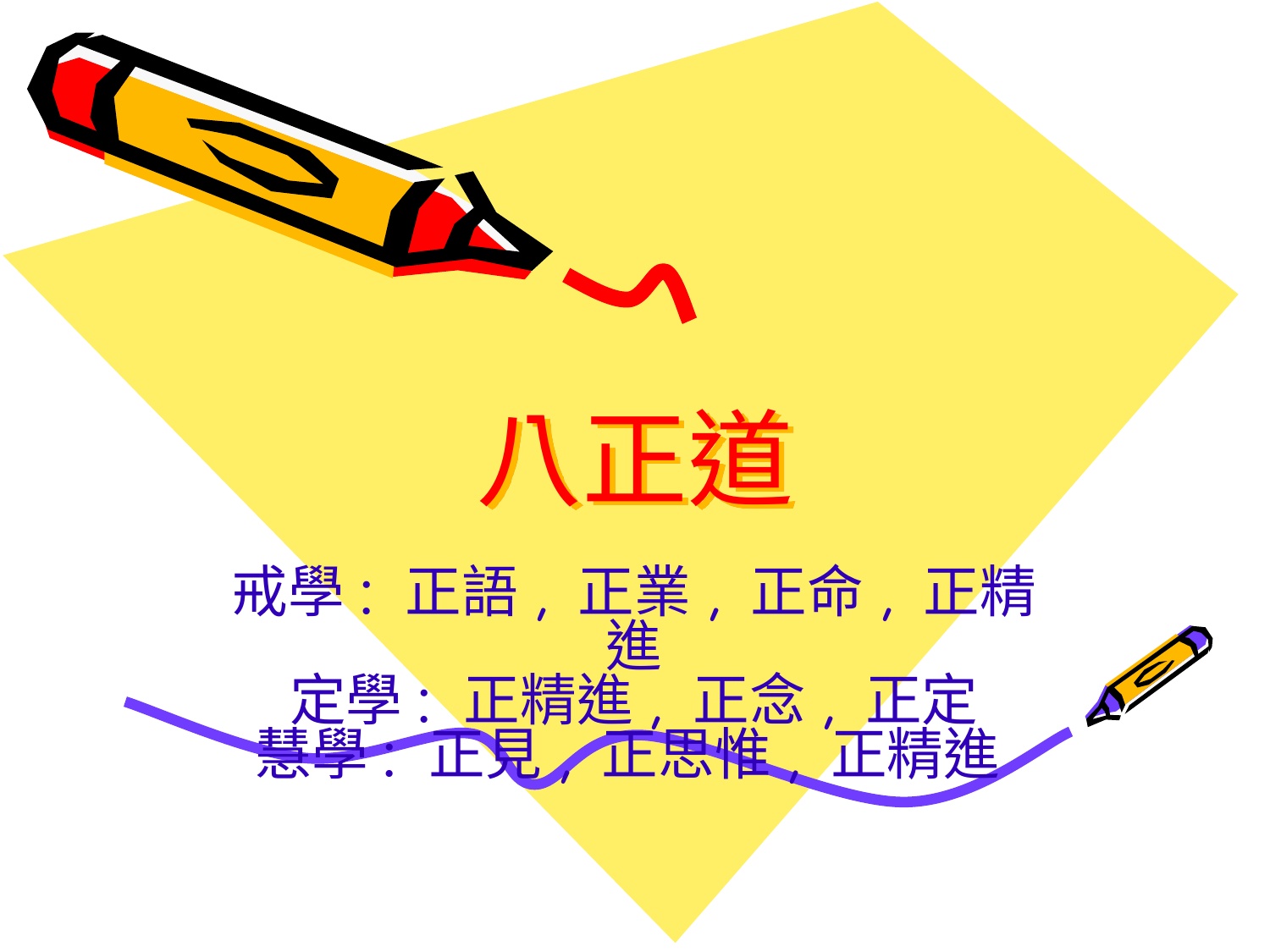

# 八正道
戒學: 正語, 正業, 正命, 正精進
定學: 正精進, 正念, 正定
慧學: 正見, 正思惟, 正精進